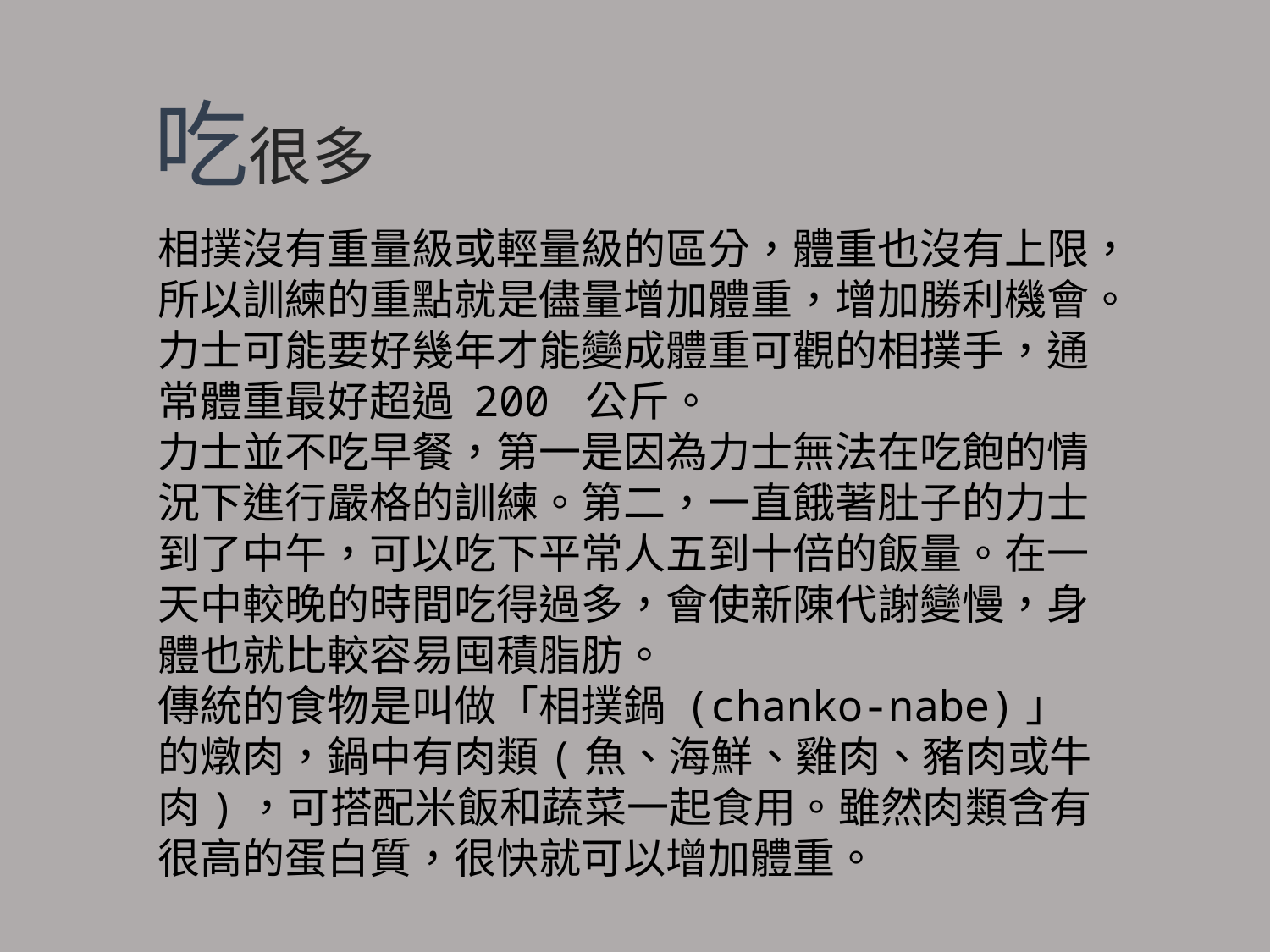

吃很多
相撲沒有重量級或輕量級的區分，體重也沒有上限，所以訓練的重點就是儘量增加體重，增加勝利機會。力士可能要好幾年才能變成體重可觀的相撲手，通常體重最好超過 200 公斤。 
力士並不吃早餐，第一是因為力士無法在吃飽的情況下進行嚴格的訓練。第二，一直餓著肚子的力士到了中午，可以吃下平常人五到十倍的飯量。在一天中較晚的時間吃得過多，會使新陳代謝變慢，身體也就比較容易囤積脂肪。 
傳統的食物是叫做「相撲鍋 (chanko-nabe)」的燉肉，鍋中有肉類(魚、海鮮、雞肉、豬肉或牛肉)，可搭配米飯和蔬菜一起食用。雖然肉類含有很高的蛋白質，很快就可以增加體重。